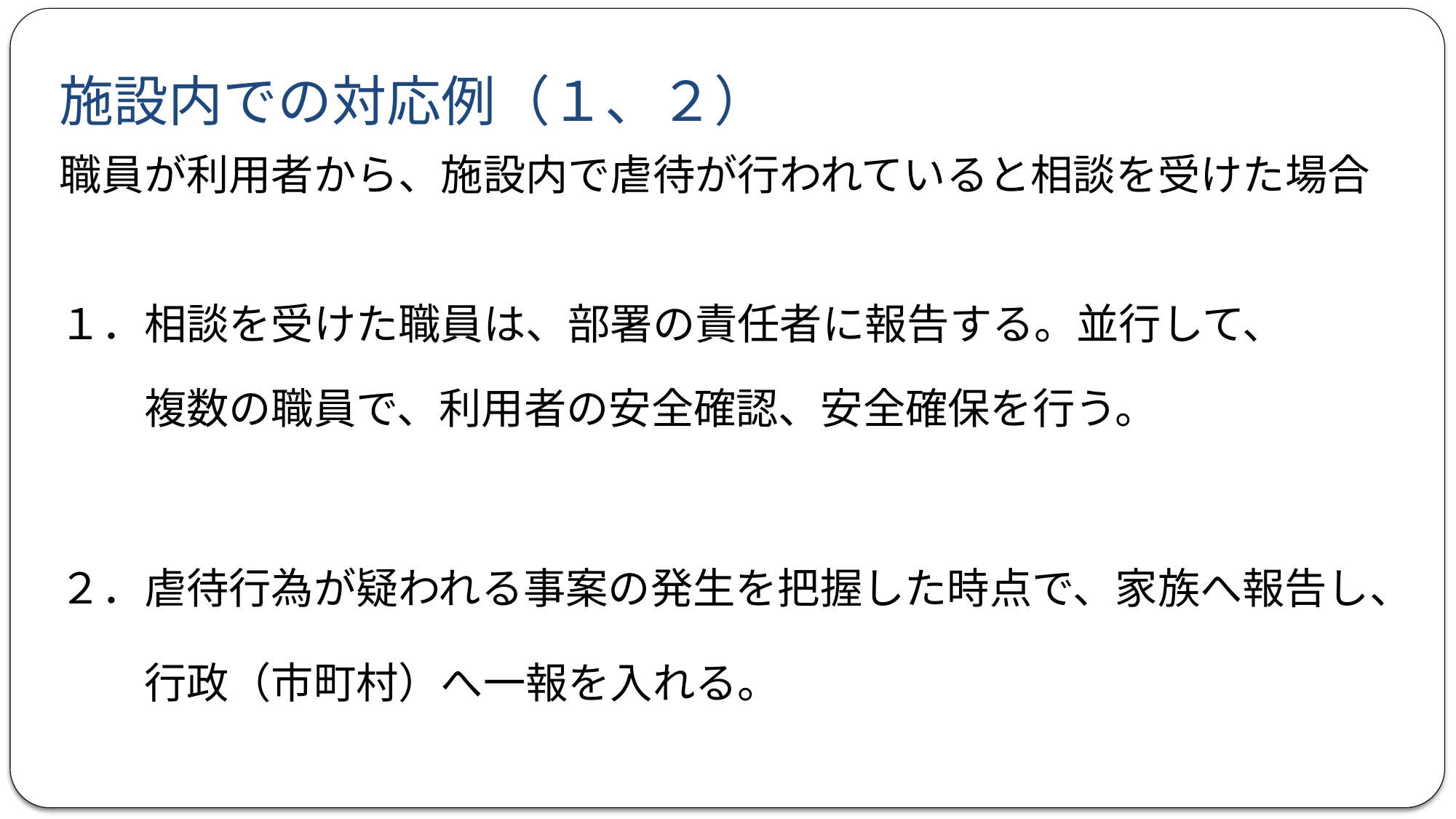

# 施設内での対応例（１、２）
職員が利用者から、施設内で虐待が行われていると相談を受けた場合

１．相談を受けた職員は、部署の責任者に報告する。並行して、
　　複数の職員で、利用者の安全確認、安全確保を行う。

２．虐待行為が疑われる事案の発生を把握した時点で、家族へ報告し、
　　行政（市町村）へ一報を入れる。